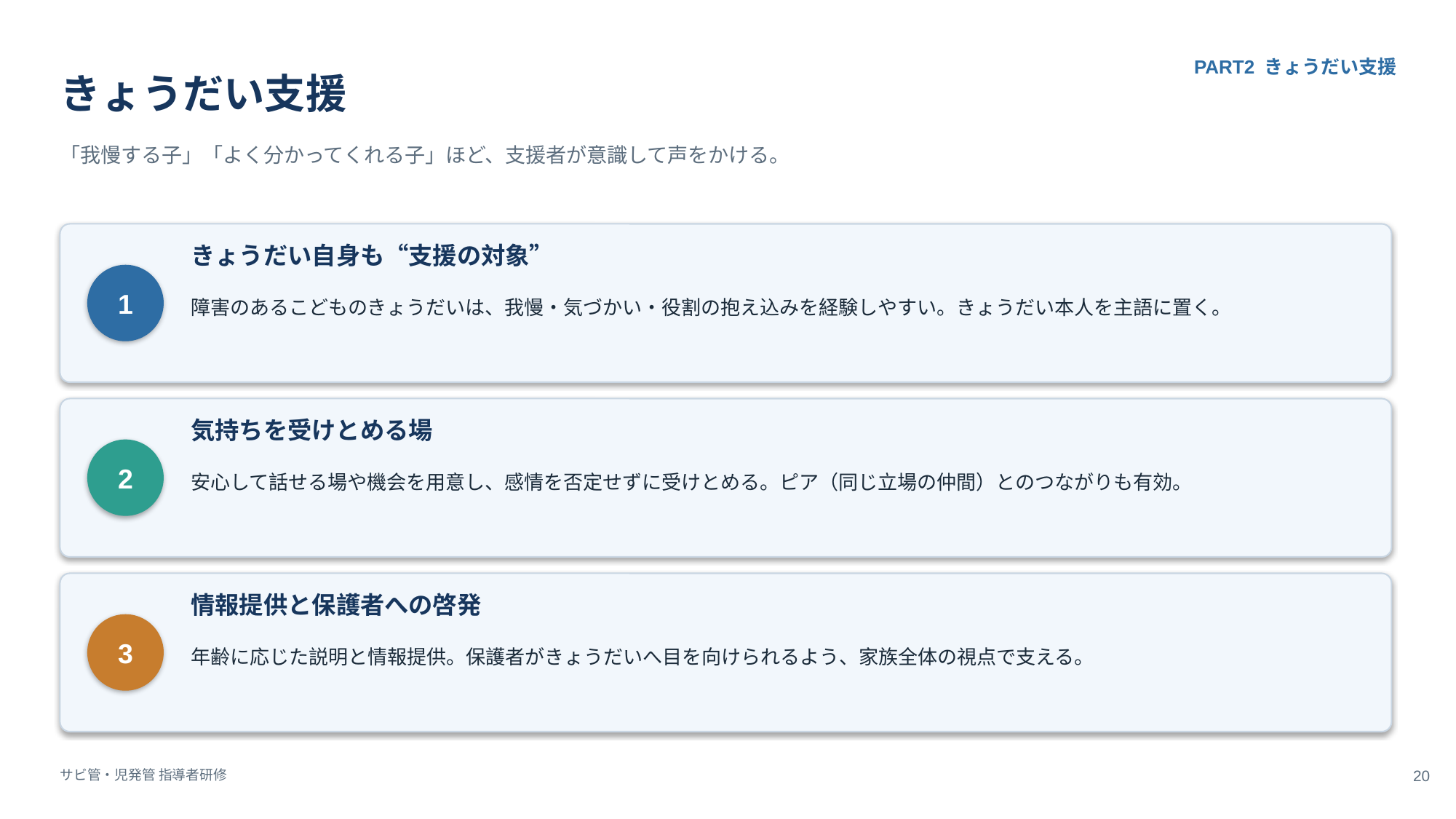

きょうだい支援
PART2 きょうだい支援
「我慢する子」「よく分かってくれる子」ほど、支援者が意識して声をかける。

きょうだい自身も“支援の対象”

1
障害のあるこどものきょうだいは、我慢・気づかい・役割の抱え込みを経験しやすい。きょうだい本人を主語に置く。

気持ちを受けとめる場

2
安心して話せる場や機会を用意し、感情を否定せずに受けとめる。ピア（同じ立場の仲間）とのつながりも有効。

情報提供と保護者への啓発

3
年齢に応じた説明と情報提供。保護者がきょうだいへ目を向けられるよう、家族全体の視点で支える。
サビ管・児発管 指導者研修
20